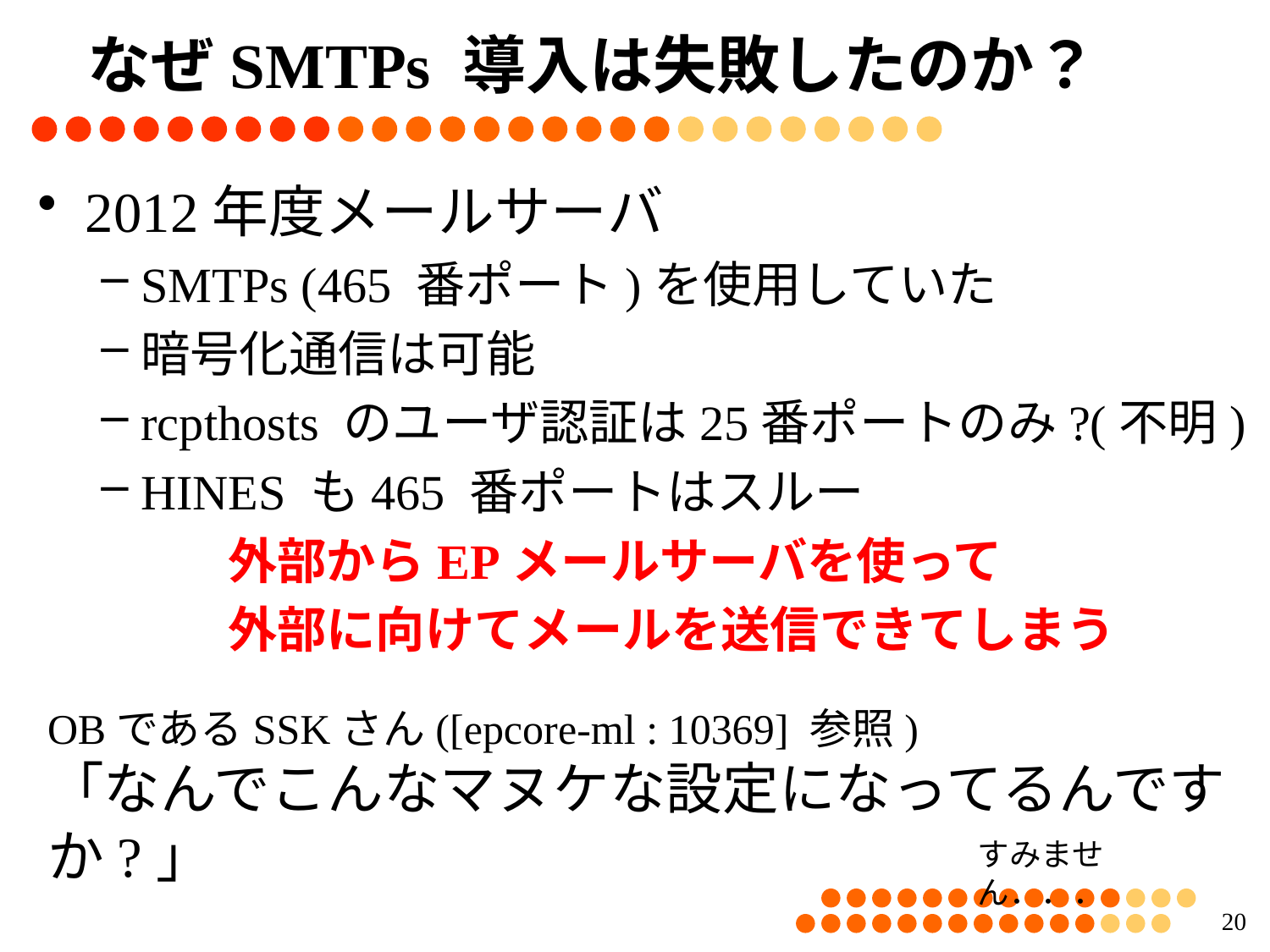

# なぜSMTPs 導入は失敗したのか？
2012年度メールサーバ
SMTPs (465 番ポート)を使用していた
暗号化通信は可能
rcpthosts のユーザ認証は25番ポートのみ?(不明)
HINES も465 番ポートはスルー
	外部からEPメールサーバを使って
	外部に向けてメールを送信できてしまう
OBであるSSKさん([epcore-ml : 10369] 参照)
「なんでこんなマヌケな設定になってるんですか?」
すみません．．．
20